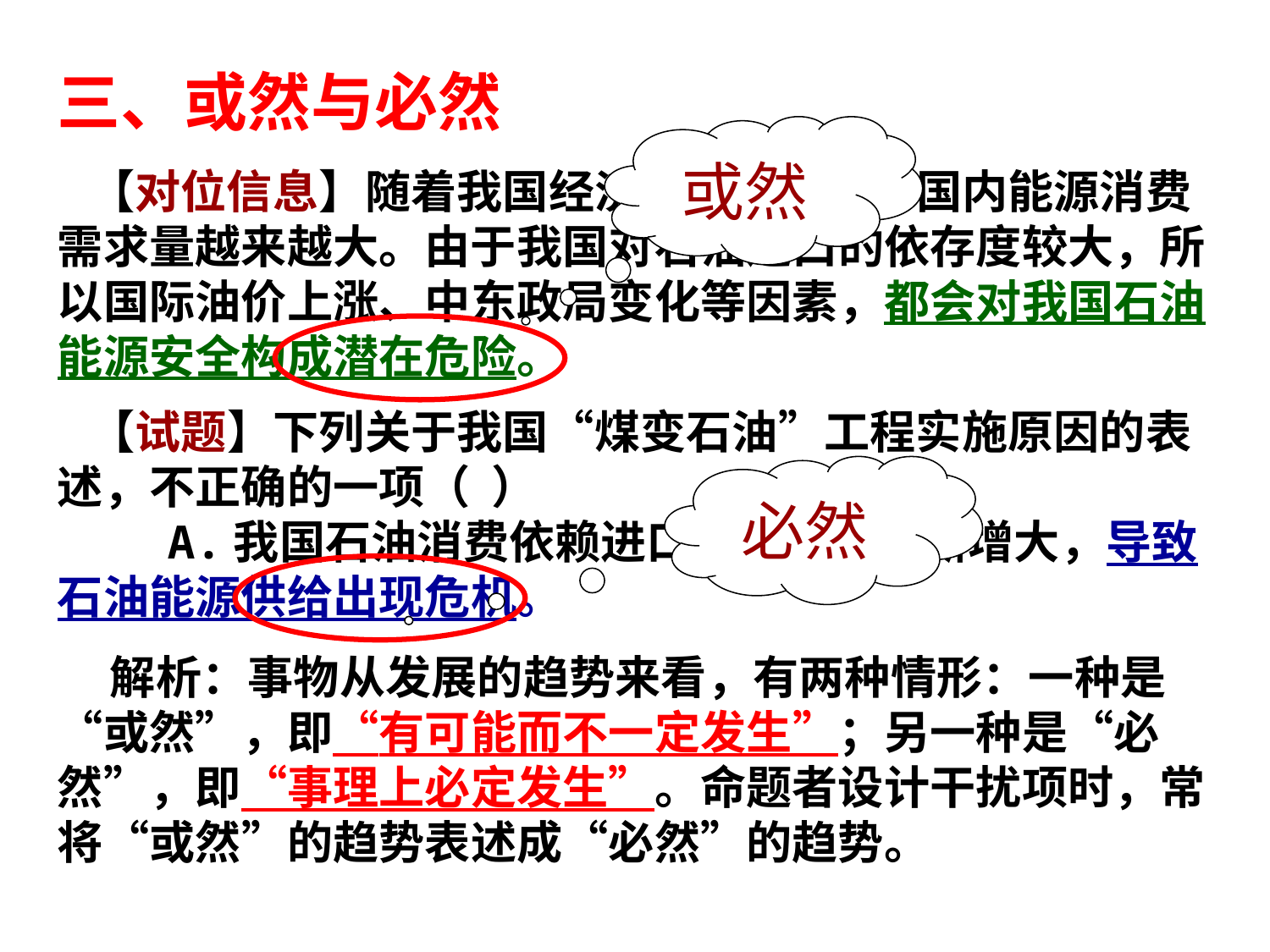

三、或然与必然
或然
  【对位信息】随着我国经济的快速发展，国内能源消费需求量越来越大。由于我国对石油进口的依存度较大，所以国际油价上涨、中东政局变化等因素，都会对我国石油能源安全构成潜在危险。

  【试题】下列关于我国“煤变石油”工程实施原因的表述，不正确的一项（  ）
    A.我国石油消费依赖进口，需求量不断增大，导致石油能源供给出现危机。

    解析：事物从发展的趋势来看，有两种情形：一种是“或然”，即“有可能而不一定发生”；另一种是“必然”，即“事理上必定发生”。命题者设计干扰项时，常将“或然”的趋势表述成“必然”的趋势。

必然